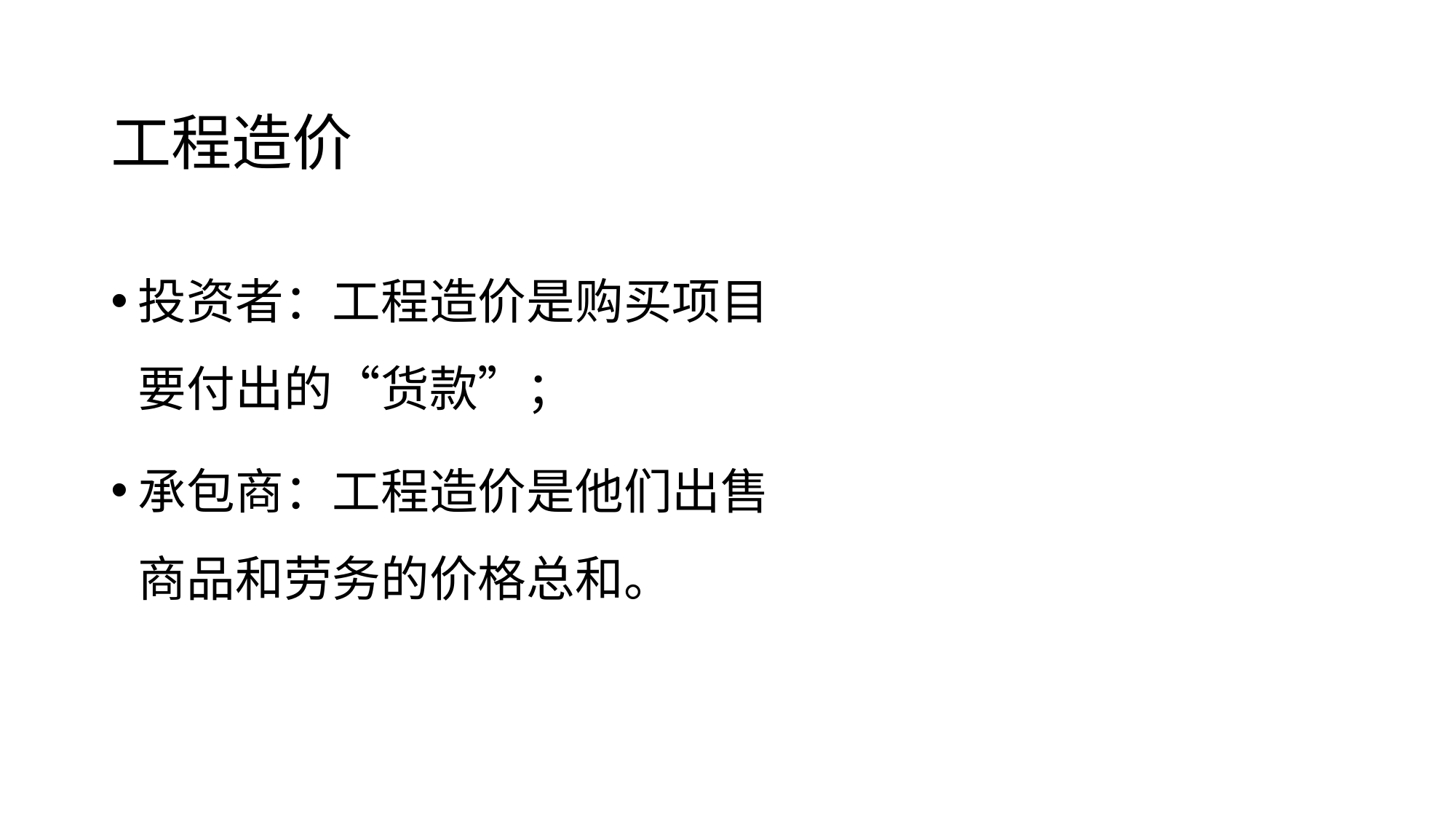

# 工程造价
投资者：工程造价是购买项目要付出的“货款”；
承包商：工程造价是他们出售商品和劳务的价格总和。